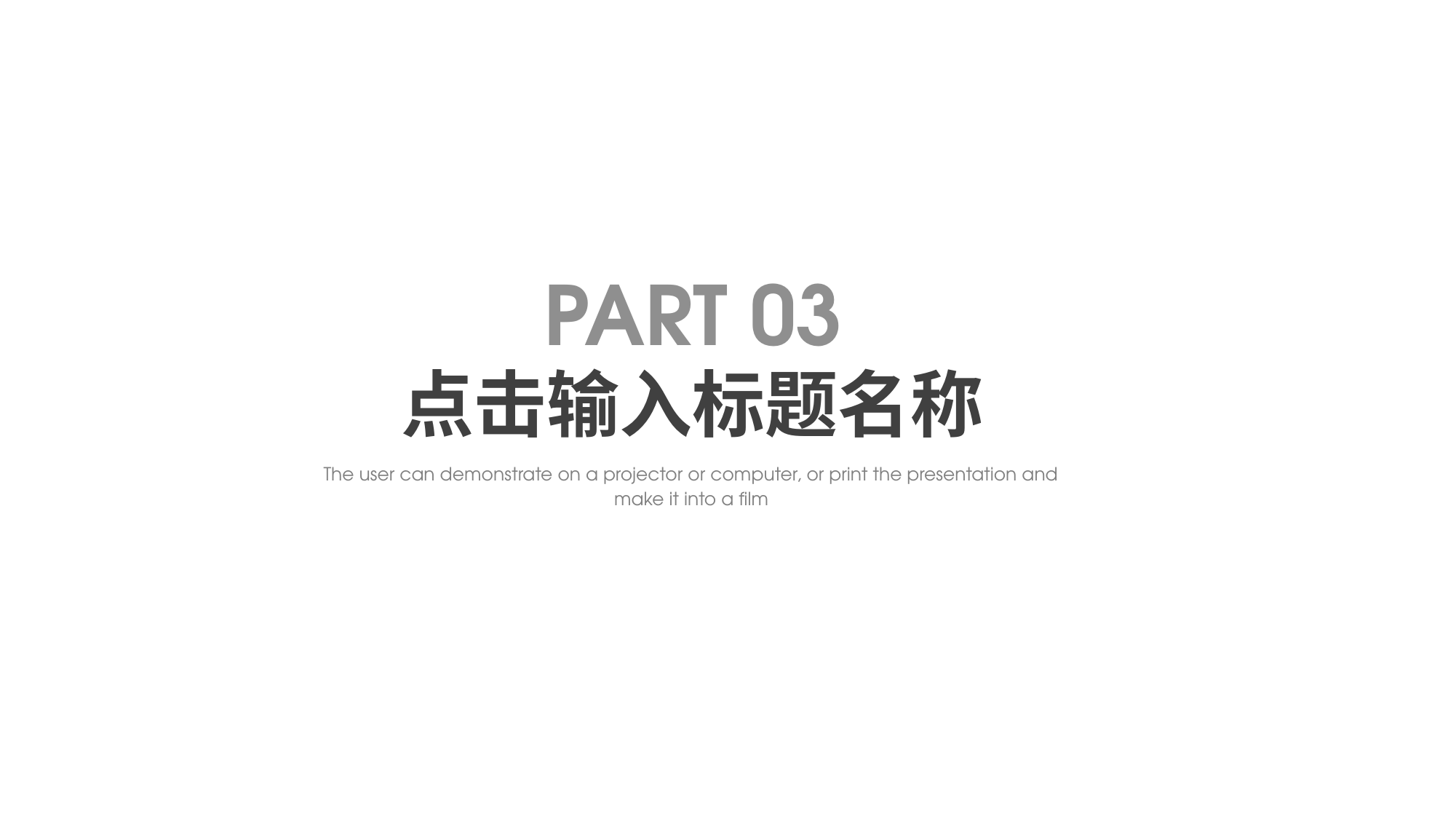

PART 03
点击输入标题名称
The user can demonstrate on a projector or computer, or print the presentation and make it into a film